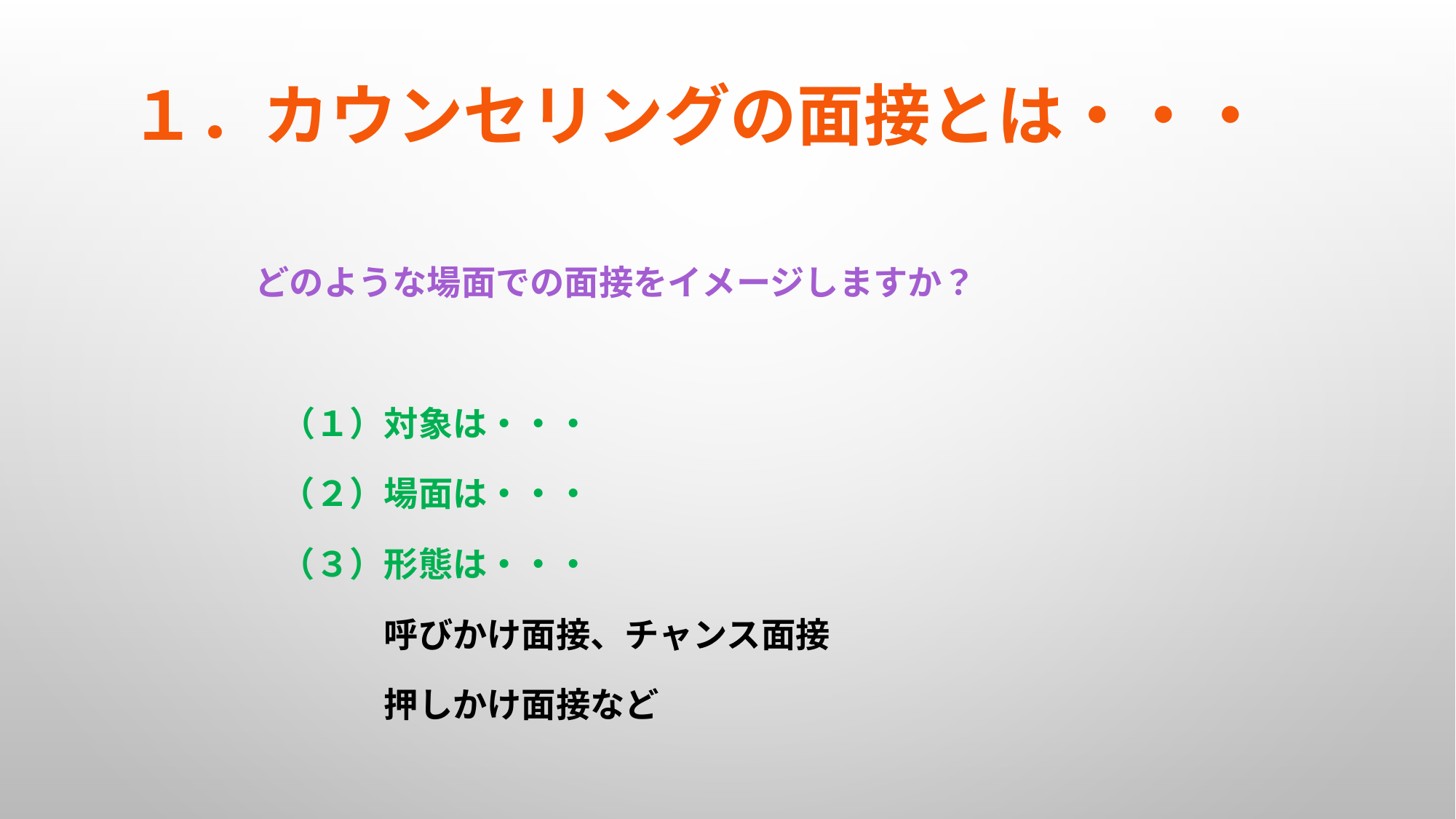

# １．カウンセリングの面接とは・・・
　　どのような場面での面接をイメージしますか？

　　（１）対象は・・・
　　（２）場面は・・・
　　（３）形態は・・・
　　　　　呼びかけ面接、チャンス面接
　　　　　押しかけ面接など